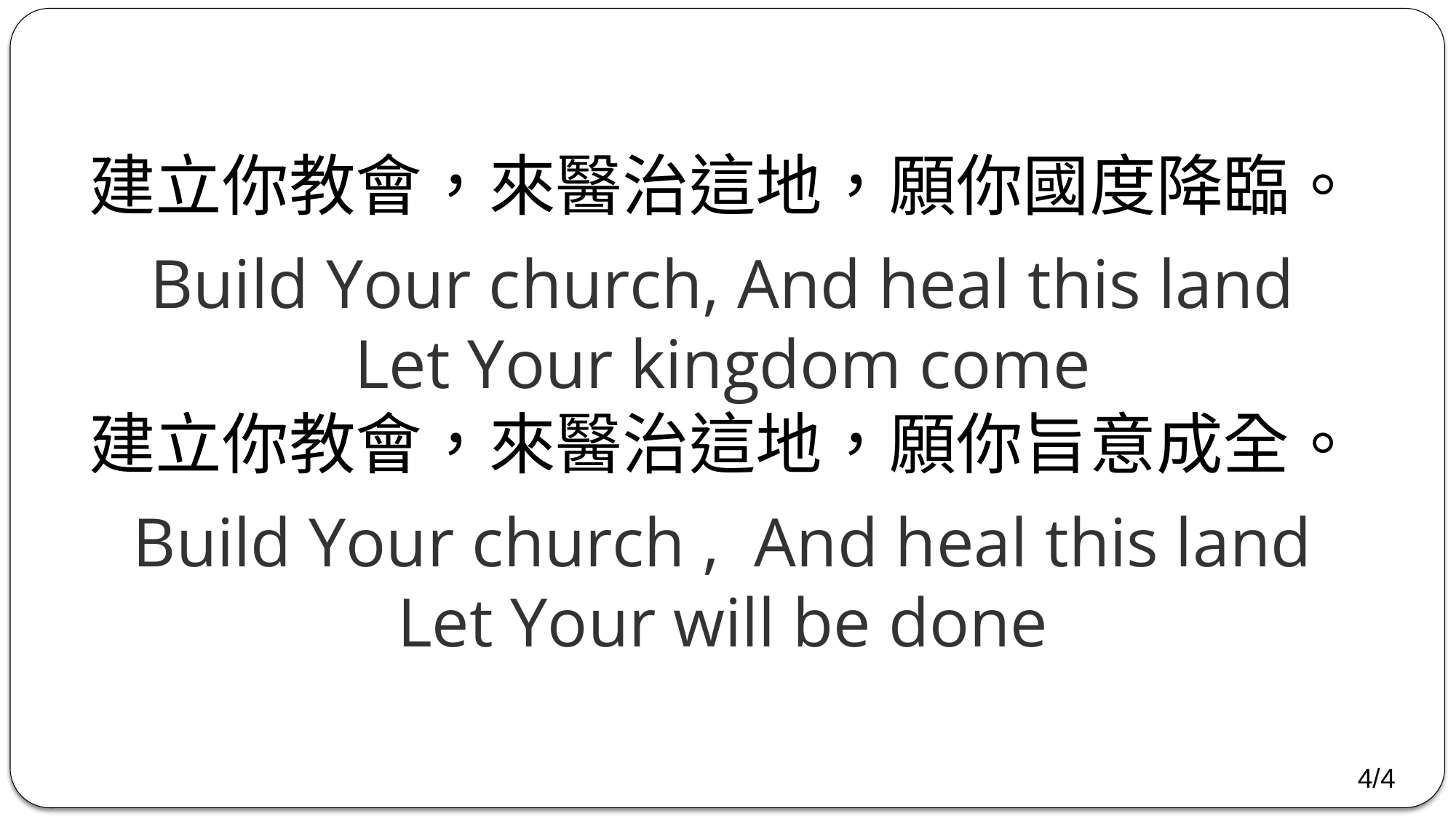

建立你教會，來醫治這地，願你國度降臨。
Build Your church, And heal this land
Let Your kingdom come
建立你教會，來醫治這地，願你旨意成全。
Build Your church ,  And heal this land
Let Your will be done
4/4